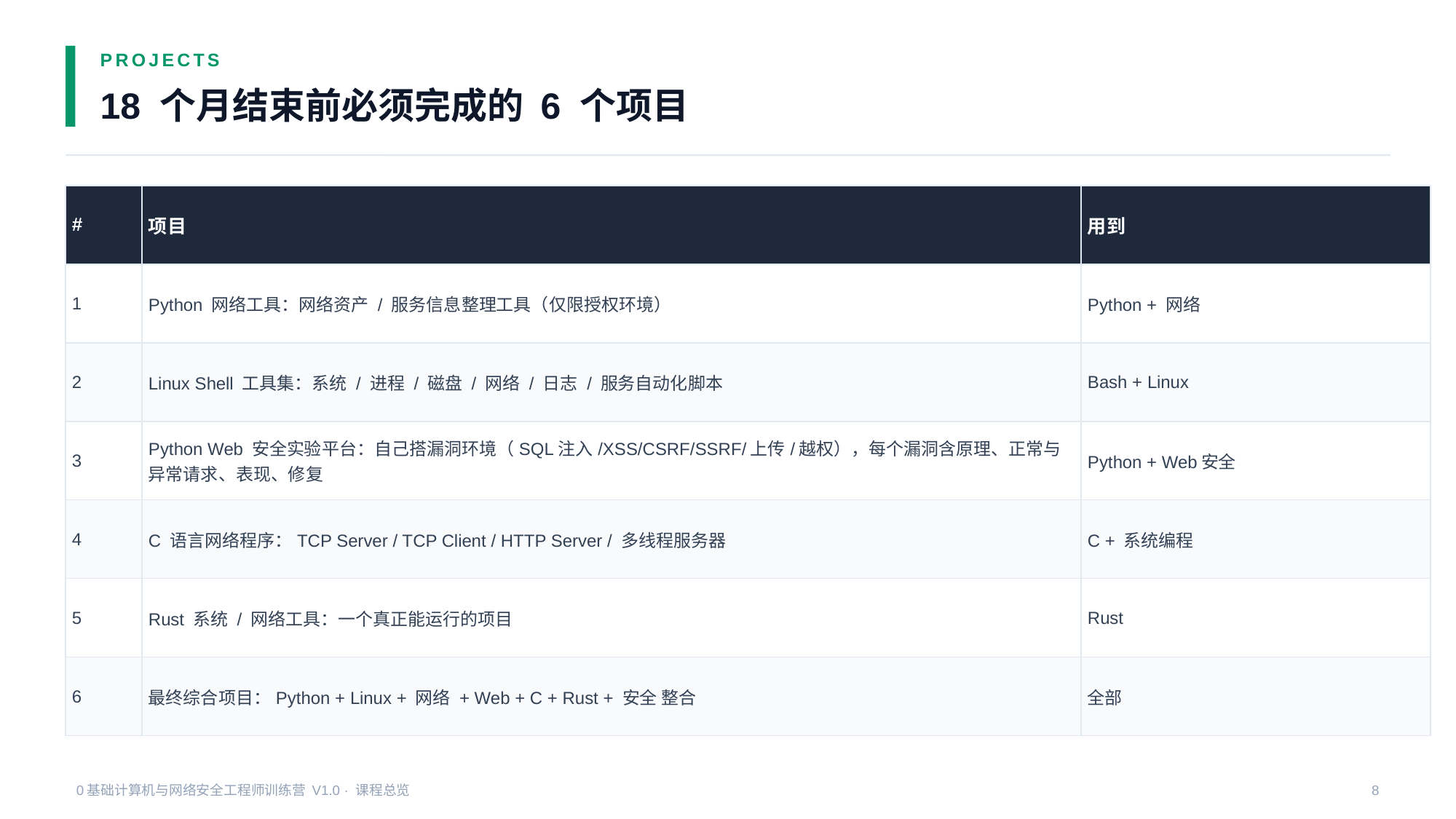

PROJECTS

18 个月结束前必须完成的 6 个项目

| # | 项目 | 用到 |
| --- | --- | --- |
| 1 | Python 网络工具：网络资产 / 服务信息整理工具（仅限授权环境） | Python + 网络 |
| 2 | Linux Shell 工具集：系统 / 进程 / 磁盘 / 网络 / 日志 / 服务自动化脚本 | Bash + Linux |
| 3 | Python Web 安全实验平台：自己搭漏洞环境（SQL注入/XSS/CSRF/SSRF/上传/越权），每个漏洞含原理、正常与异常请求、表现、修复 | Python + Web安全 |
| 4 | C 语言网络程序：TCP Server / TCP Client / HTTP Server / 多线程服务器 | C + 系统编程 |
| 5 | Rust 系统 / 网络工具：一个真正能运行的项目 | Rust |
| 6 | 最终综合项目：Python + Linux + 网络 + Web + C + Rust + 安全 整合 | 全部 |
0基础计算机与网络安全工程师训练营 V1.0 · 课程总览
8